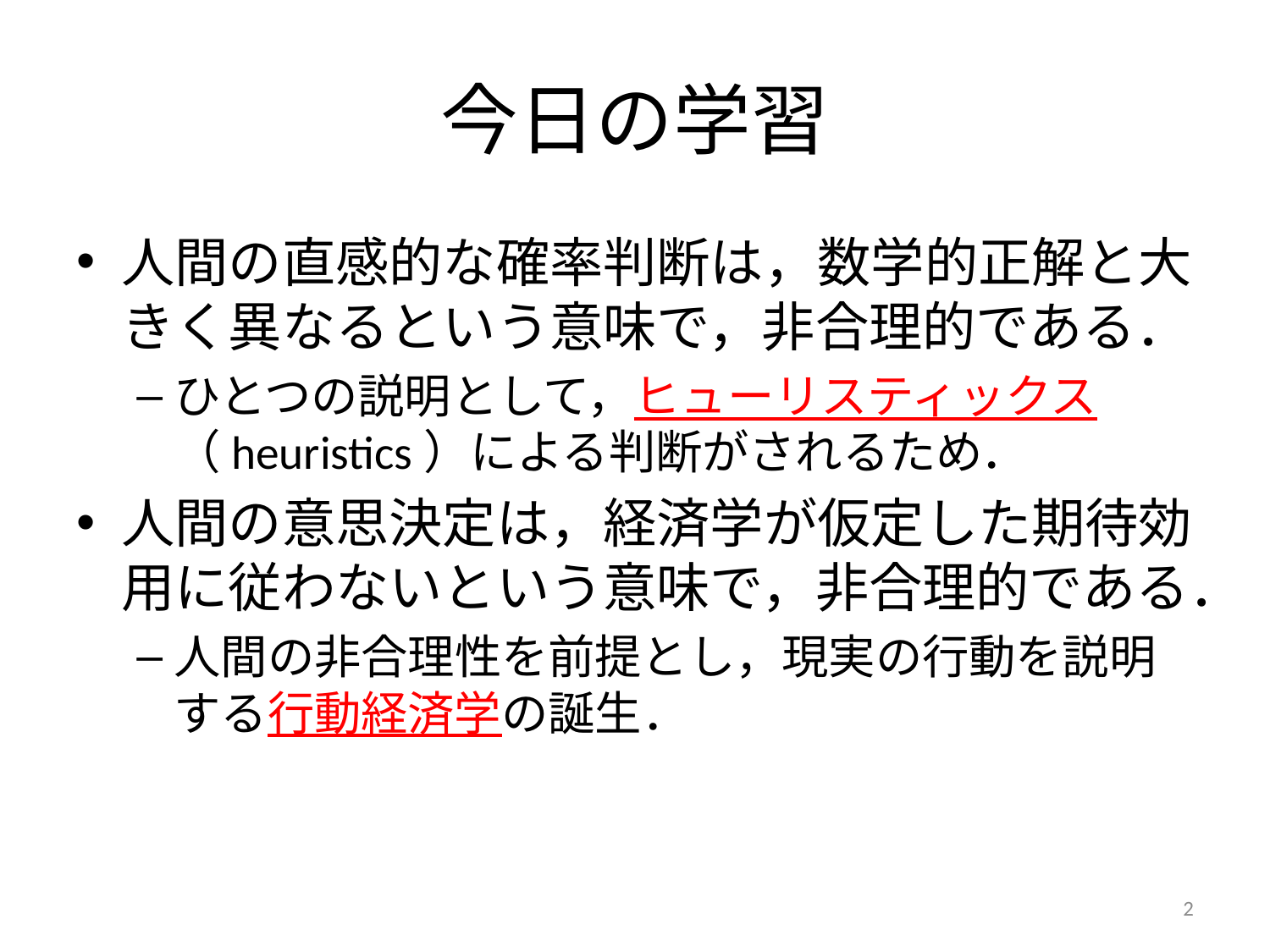

# 今日の学習
人間の直感的な確率判断は，数学的正解と大きく異なるという意味で，非合理的である．
ひとつの説明として，ヒューリスティックス（heuristics）による判断がされるため．
人間の意思決定は，経済学が仮定した期待効用に従わないという意味で，非合理的である．
人間の非合理性を前提とし，現実の行動を説明する行動経済学の誕生．
2